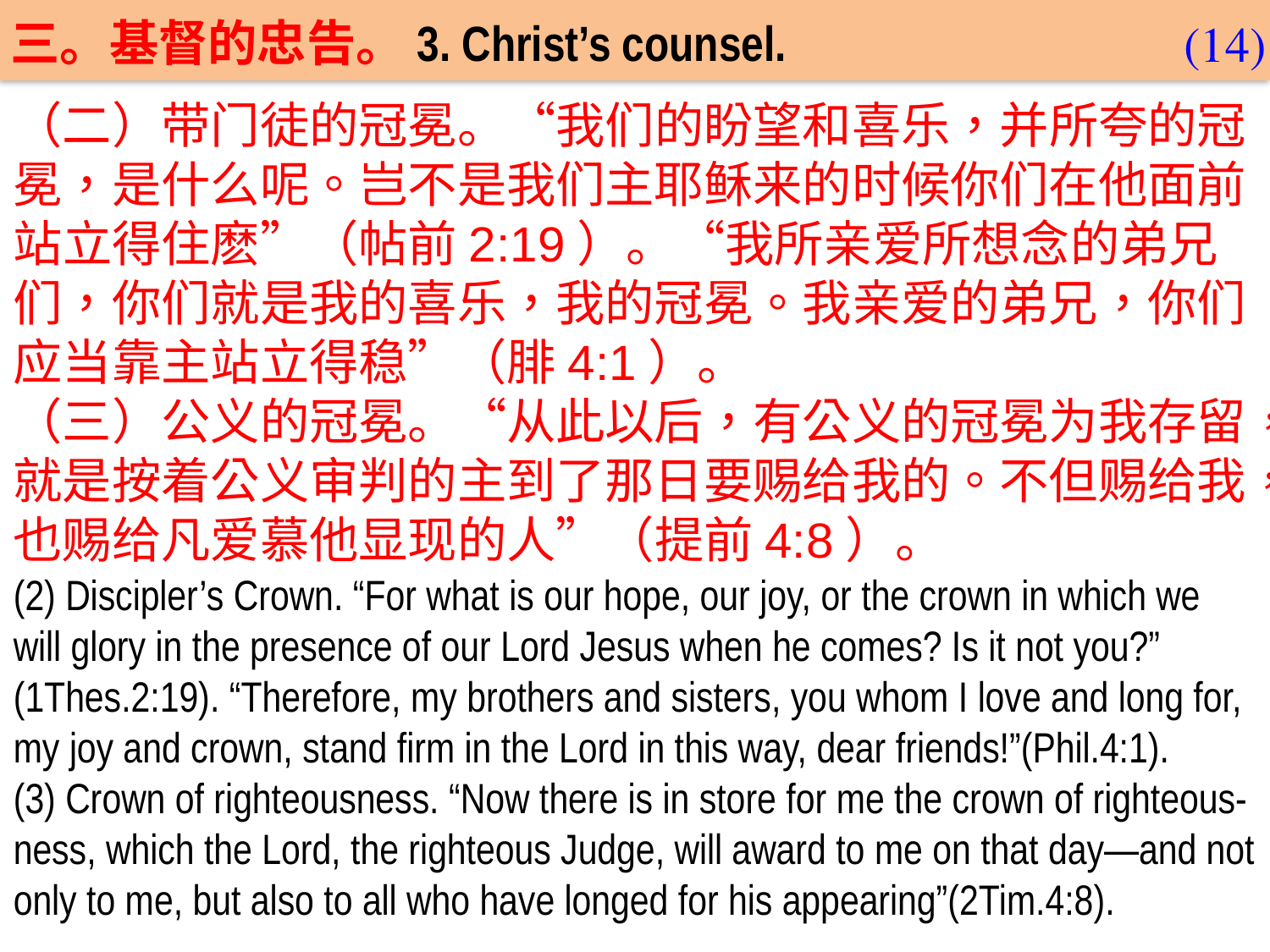

三。基督的忠告。3. Christ’s counsel.
(14)
（二）带门徒的冠冕。“我们的盼望和喜乐，并所夸的冠冕，是什么呢。岂不是我们主耶稣来的时候你们在他面前站立得住麽”（帖前2:19）。“我所亲爱所想念的弟兄们，你们就是我的喜乐，我的冠冕。我亲爱的弟兄，你们应当靠主站立得稳”（腓4:1）。
（三）公义的冠冕。“从此以后，有公义的冠冕为我存留，就是按着公义审判的主到了那日要赐给我的。不但赐给我，也赐给凡爱慕他显现的人”（提前4:8）。
(2) Discipler’s Crown. “For what is our hope, our joy, or the crown in which we will glory in the presence of our Lord Jesus when he comes? Is it not you?”
(1Thes.2:19). “Therefore, my brothers and sisters, you whom I love and long for, my joy and crown, stand firm in the Lord in this way, dear friends!”(Phil.4:1).
(3) Crown of righteousness. “Now there is in store for me the crown of righteous-ness, which the Lord, the righteous Judge, will award to me on that day—and not only to me, but also to all who have longed for his appearing”(2Tim.4:8).